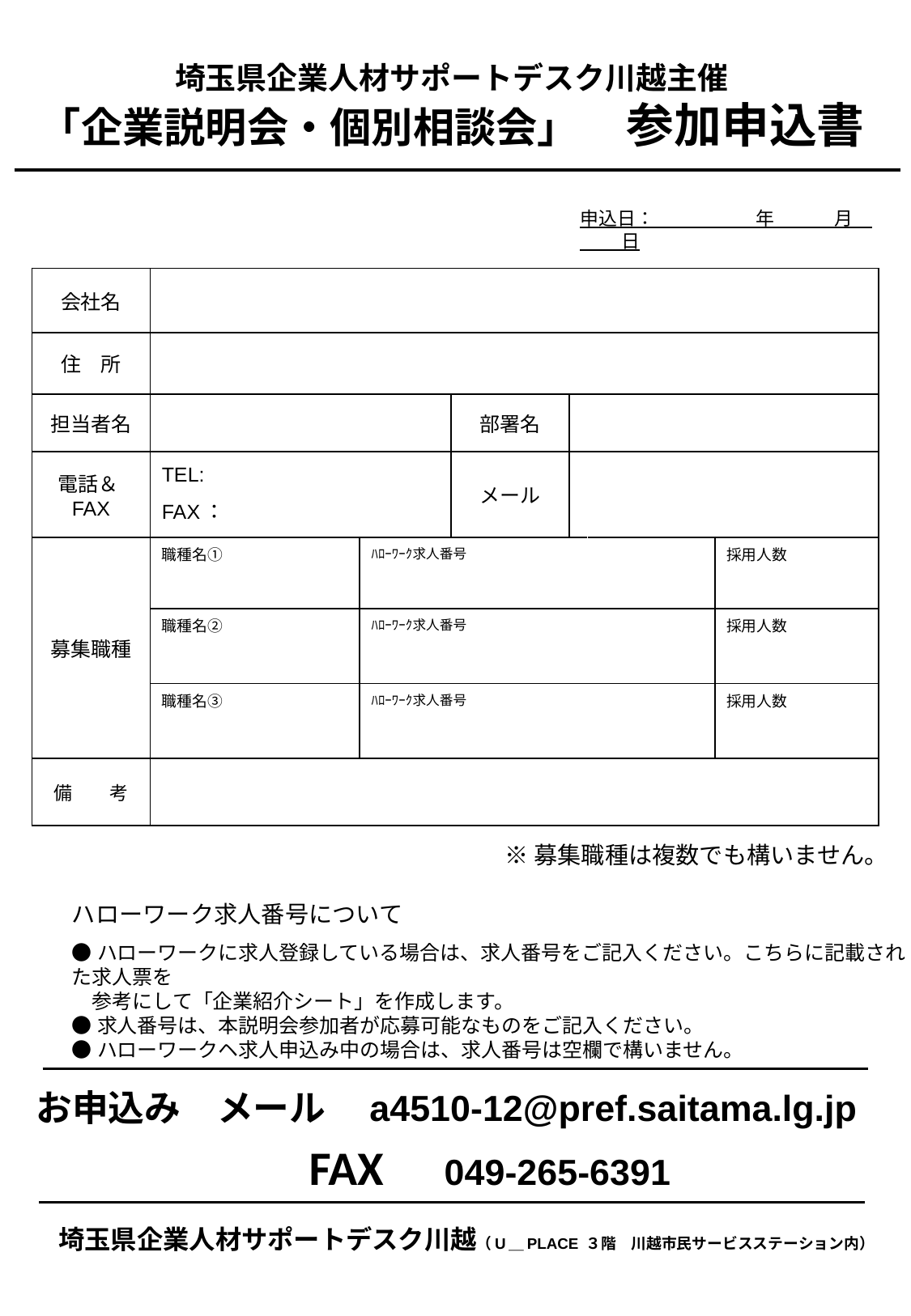

# 埼玉県企業人材サポートデスク川越主催 「企業説明会・個別相談会」　参加申込書
申込日：　　  　　　年　　 　月　　 　日
| 会社名 |  |  |  |  |  |  |
| --- | --- | --- | --- | --- | --- | --- |
| 住　所 |  |  |  |  |  |  |
| 担当者名 |  |  | 部署名 |  |  |  |
| 電話＆FAX | TEL: FAX： |  | メール |  |  |  |
| 募集職種 | 職種名① | ﾊﾛｰﾜｰｸ求人番号 |  |  |  | 採用人数 |
|  | 職種名② | ﾊﾛｰﾜｰｸ求人番号 |  |  |  | 採用人数 |
|  | 職種名③ | ﾊﾛｰﾜｰｸ求人番号 |  |  |  | 採用人数 |
| 備　　考 |  |  |  |  |  |  |

※募集職種は複数でも構いません。
ハローワーク求人番号について

●ハローワークに求人登録している場合は、求人番号をご記入ください。こちらに記載された求人票を
　参考にして「企業紹介シート」を作成します。
●求人番号は、本説明会参加者が応募可能なものをご記入ください。
●ハローワークヘ求人申込み中の場合は、求人番号は空欄で構いません。
お申込み　メール　a4510-12@pref.saitama.lg.jp
　　　　　　FAX　　049-265-6391
埼玉県企業人材サポートデスク川越（U＿PLACE ３階　川越市民サービスステーション内）